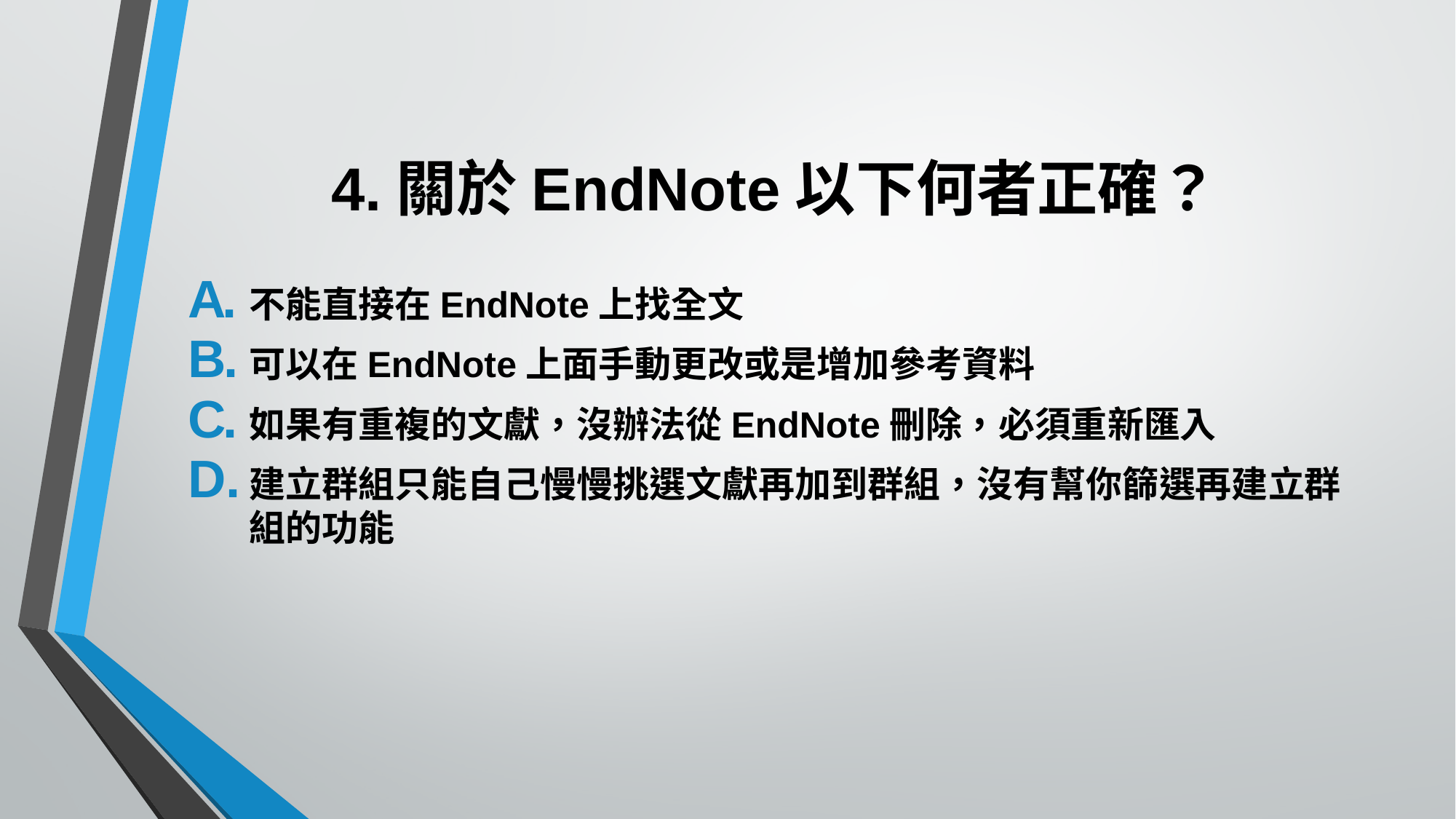

# 4.關於EndNote以下何者正確？
不能直接在EndNote上找全文
可以在EndNote上面手動更改或是增加參考資料
如果有重複的文獻，沒辦法從EndNote刪除，必須重新匯入
建立群組只能自己慢慢挑選文獻再加到群組，沒有幫你篩選再建立群組的功能